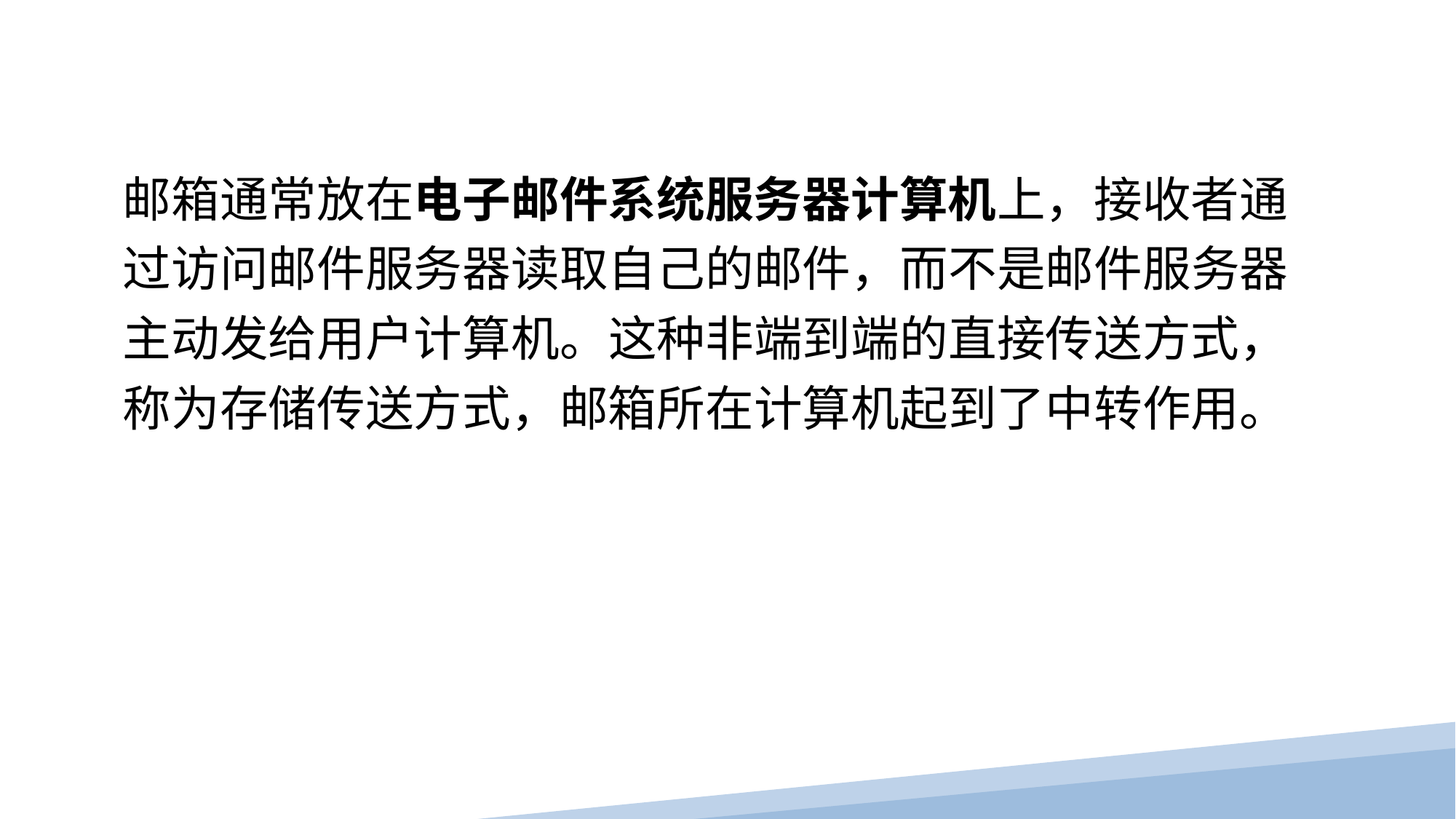

邮箱通常放在电子邮件系统服务器计算机上，接收者通过访问邮件服务器读取自己的邮件，而不是邮件服务器主动发给用户计算机。这种非端到端的直接传送方式，称为存储传送方式，邮箱所在计算机起到了中转作用。